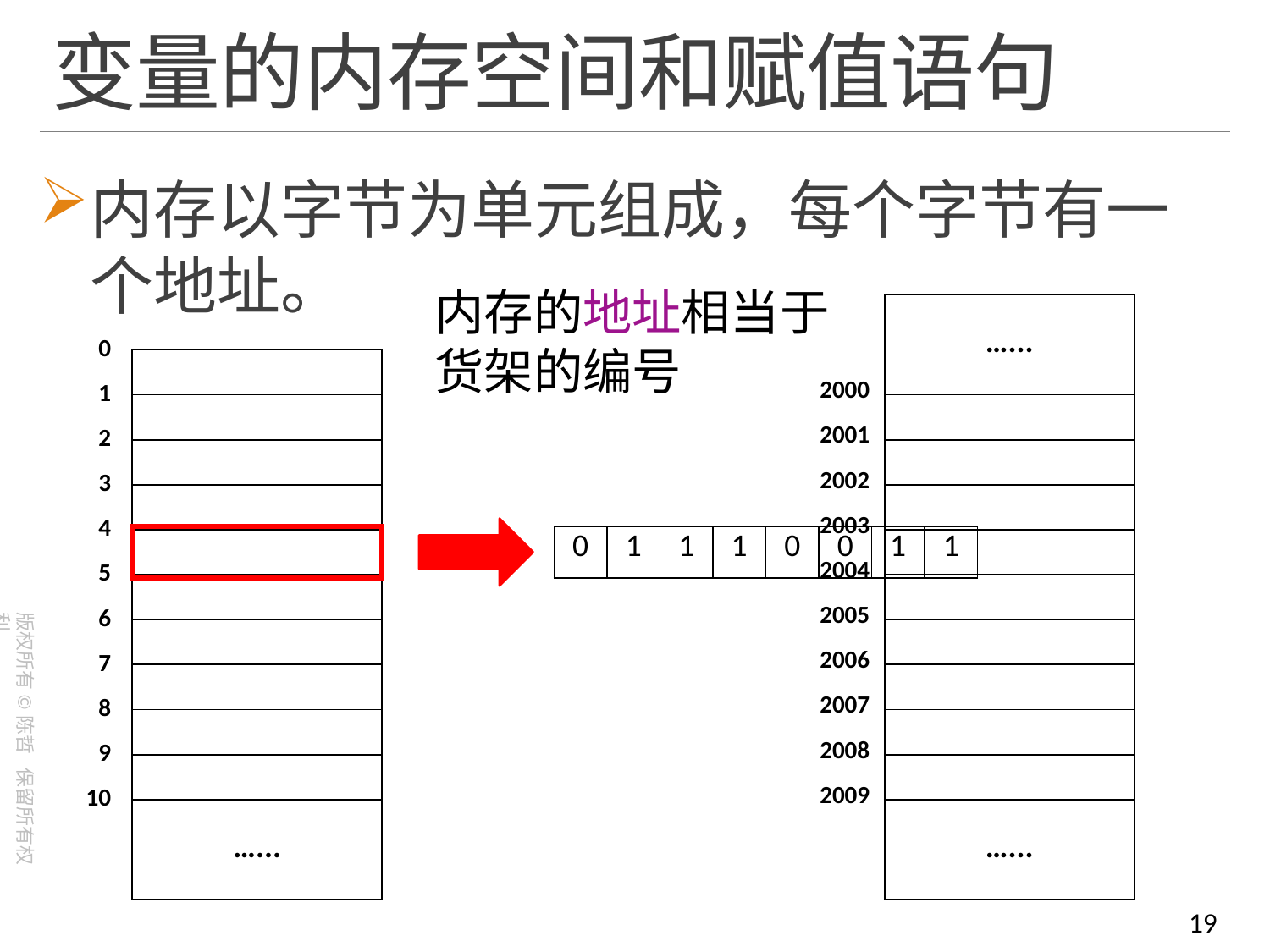

# 变量的内存空间和赋值语句
内存以字节为单元组成，每个字节有一个地址。
内存的地址相当于
货架的编号
| …... |
| --- |
|  |
|  |
|  |
|  |
|  |
|  |
|  |
|  |
|  |
| …... |
| 0 |
| --- |
| 1 |
| 2 |
| 3 |
| 4 |
| 5 |
| 6 |
| 7 |
| 8 |
| 9 |
| 10 |
|  |
| --- |
|  |
|  |
|  |
|  |
|  |
|  |
|  |
|  |
|  |
| …... |
| 2000 |
| --- |
| 2001 |
| 2002 |
| 2003 |
| 2004 |
| 2005 |
| 2006 |
| 2007 |
| 2008 |
| 2009 |

| 0 | 1 | 1 | 1 | 0 | 0 | 1 | 1 |
| --- | --- | --- | --- | --- | --- | --- | --- |
19